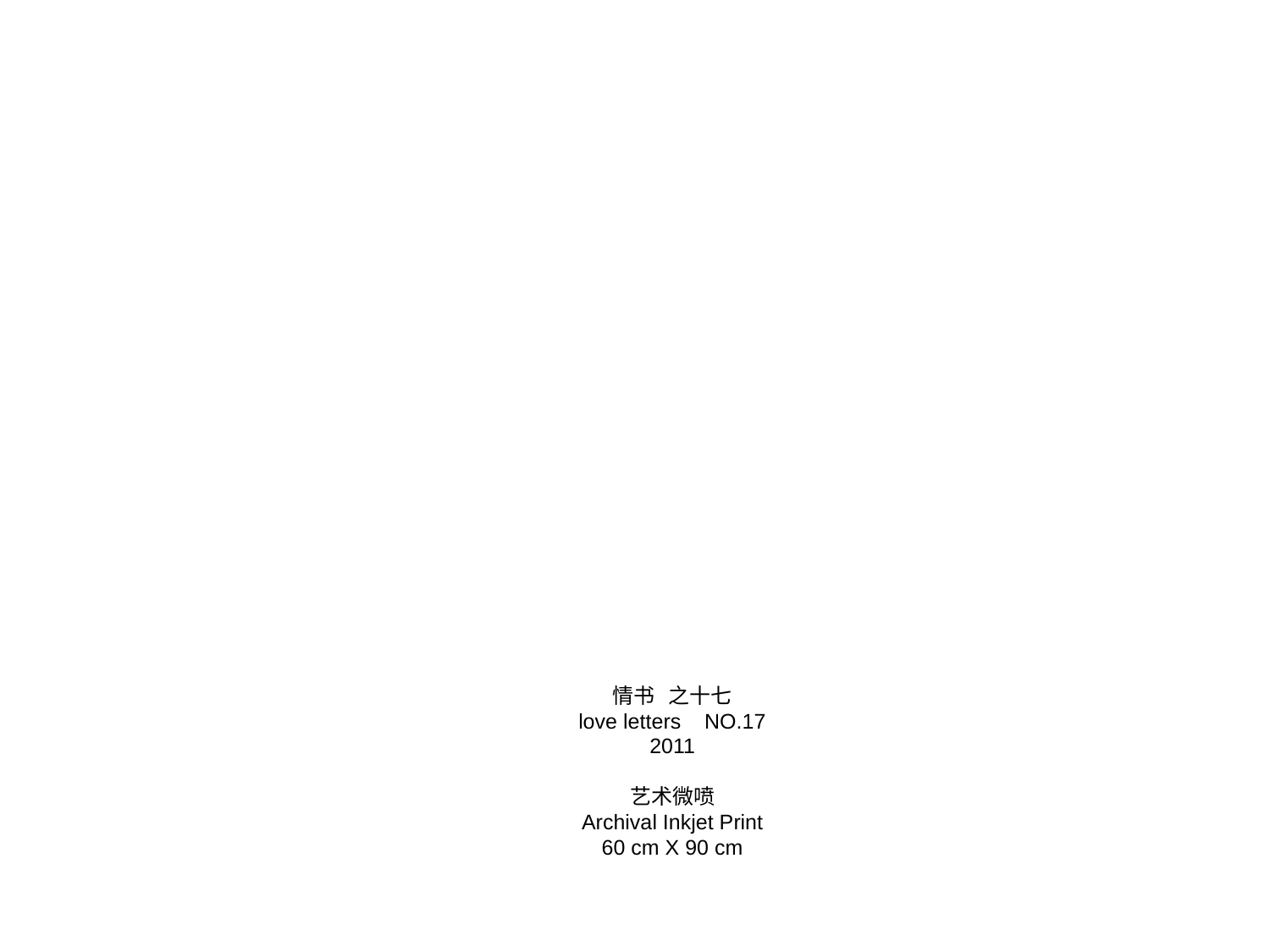

情书   之十七
love letters    NO.17
2011

艺术微喷
Archival Inkjet Print
60 cm X 90 cm